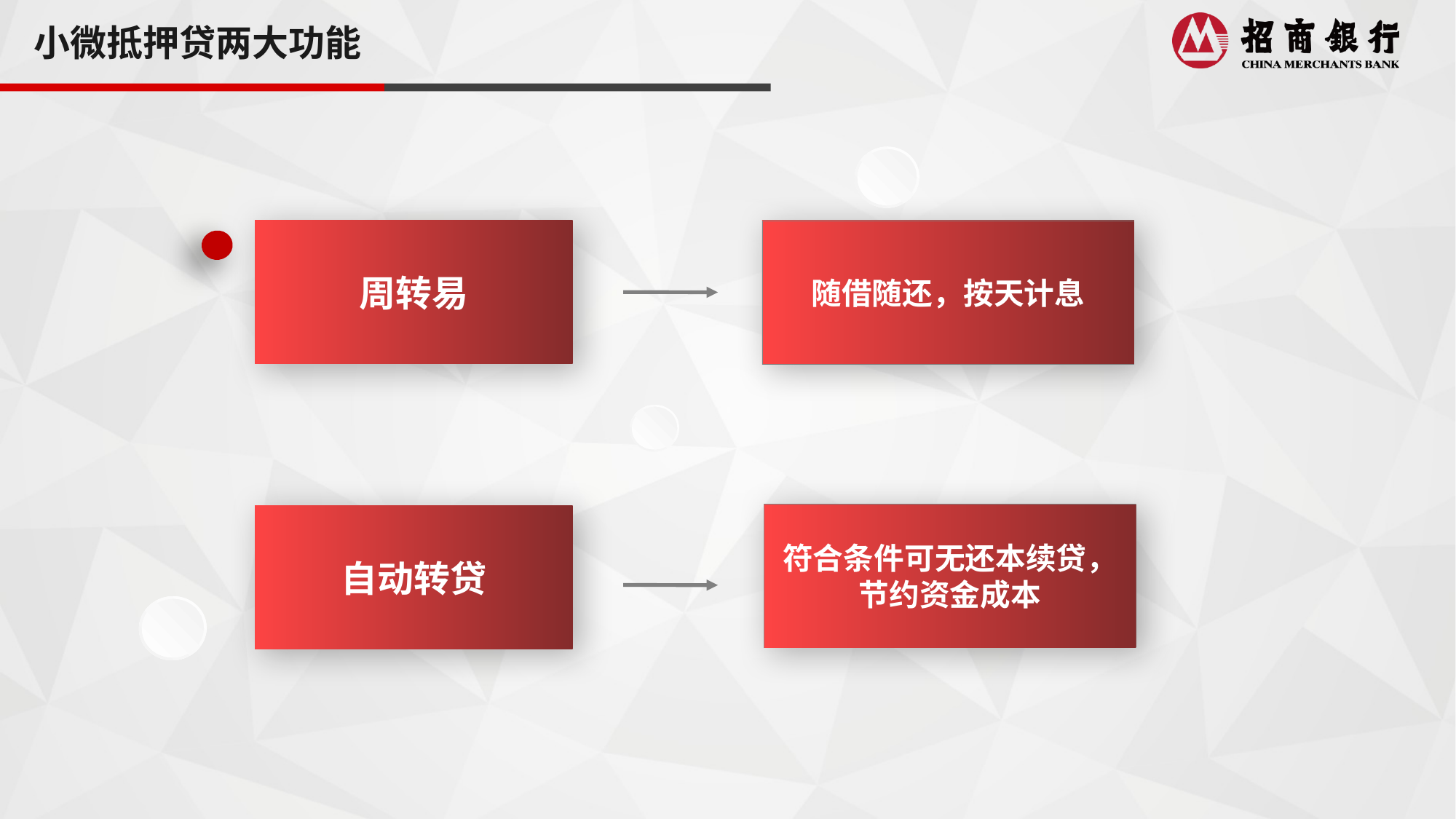

小微抵押贷两大功能

周转易
随借随还，按天计息
符合条件可无还本续贷，节约资金成本
自动转贷